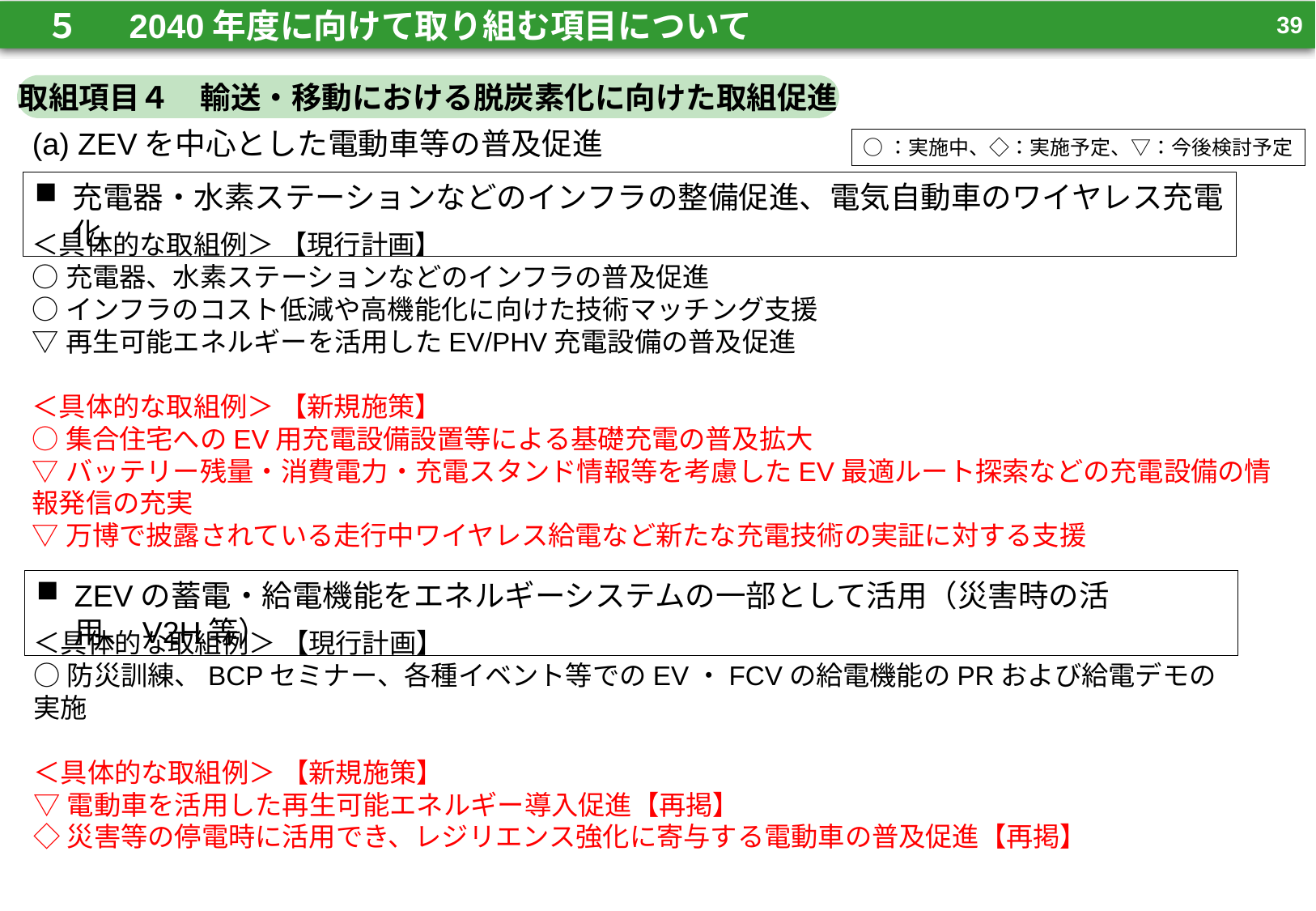

39
　５　 2040年度に向けて取り組む項目について
39
取組項目４　輸送・移動における脱炭素化に向けた取組促進
(a) ZEVを中心とした電動車等の普及促進
○：実施中、◇：実施予定、▽：今後検討予定
充電器・水素ステーションなどのインフラの整備促進、電気自動車のワイヤレス充電化
＜具体的な取組例＞ 【現行計画】
○充電器、水素ステーションなどのインフラの普及促進
○インフラのコスト低減や高機能化に向けた技術マッチング支援
▽再生可能エネルギーを活用したEV/PHV充電設備の普及促進

＜具体的な取組例＞ 【新規施策】
○集合住宅へのEV用充電設備設置等による基礎充電の普及拡大
▽バッテリー残量・消費電力・充電スタンド情報等を考慮したEV最適ルート探索などの充電設備の情報発信の充実
▽万博で披露されている走行中ワイヤレス給電など新たな充電技術の実証に対する支援
ZEVの蓄電・給電機能をエネルギーシステムの一部として活用（災害時の活用、V2H等）
＜具体的な取組例＞ 【現行計画】
○防災訓練、BCPセミナー、各種イベント等でのEV・FCVの給電機能のPRおよび給電デモの実施

＜具体的な取組例＞ 【新規施策】
▽電動車を活用した再生可能エネルギー導入促進【再掲】
◇災害等の停電時に活用でき、レジリエンス強化に寄与する電動車の普及促進【再掲】